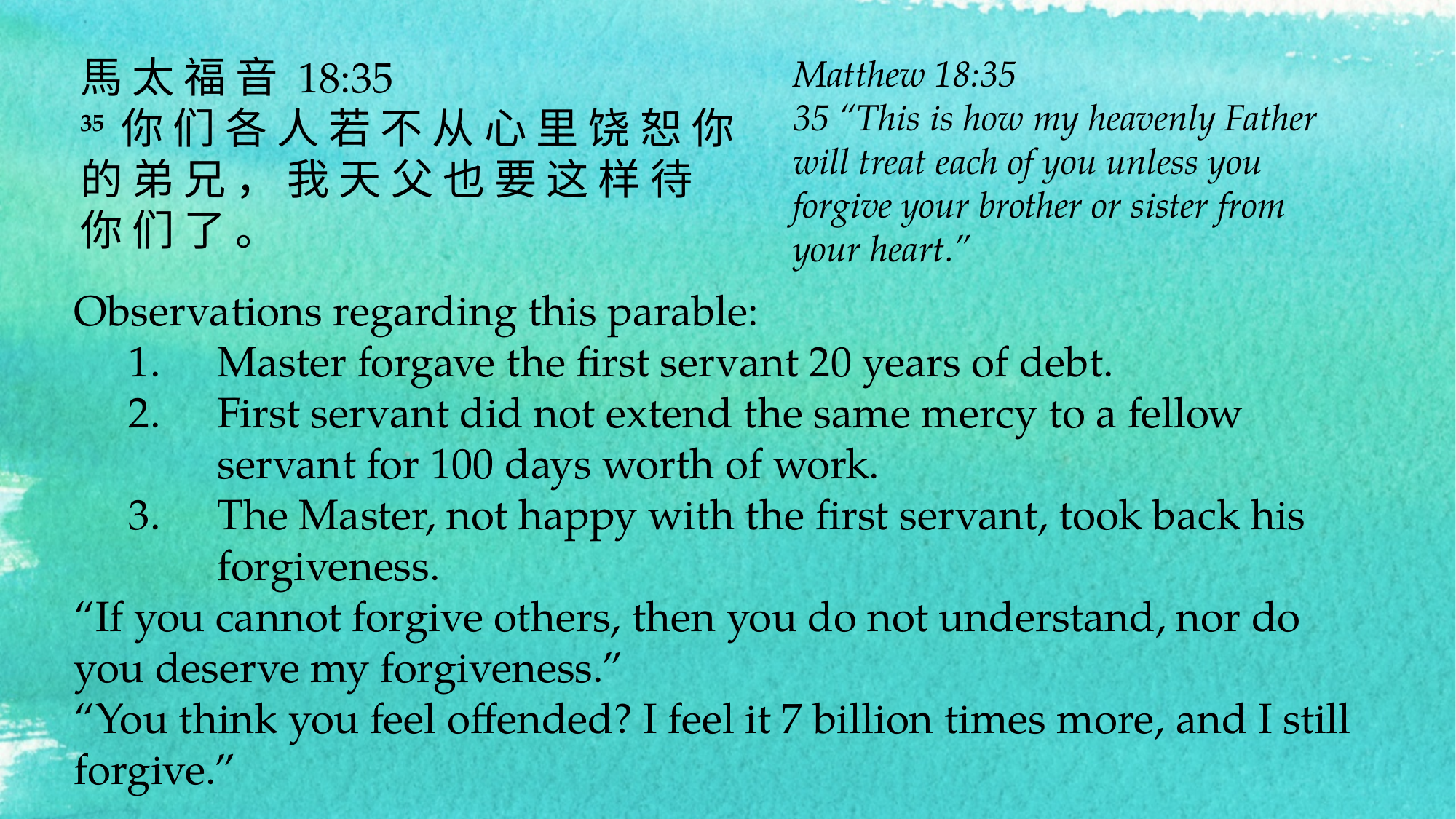

馬 太 福 音 18:35
35 你 们 各 人 若 不 从 心 里 饶 恕 你 的 弟 兄 ， 我 天 父 也 要 这 样 待 你 们 了 。
Matthew 18:35
35 “This is how my heavenly Father will treat each of you unless you forgive your brother or sister from your heart.”
Observations regarding this parable:
Master forgave the first servant 20 years of debt.
First servant did not extend the same mercy to a fellow servant for 100 days worth of work.
The Master, not happy with the first servant, took back his forgiveness.
“If you cannot forgive others, then you do not understand, nor do you deserve my forgiveness.”
“You think you feel offended? I feel it 7 billion times more, and I still  forgive.”